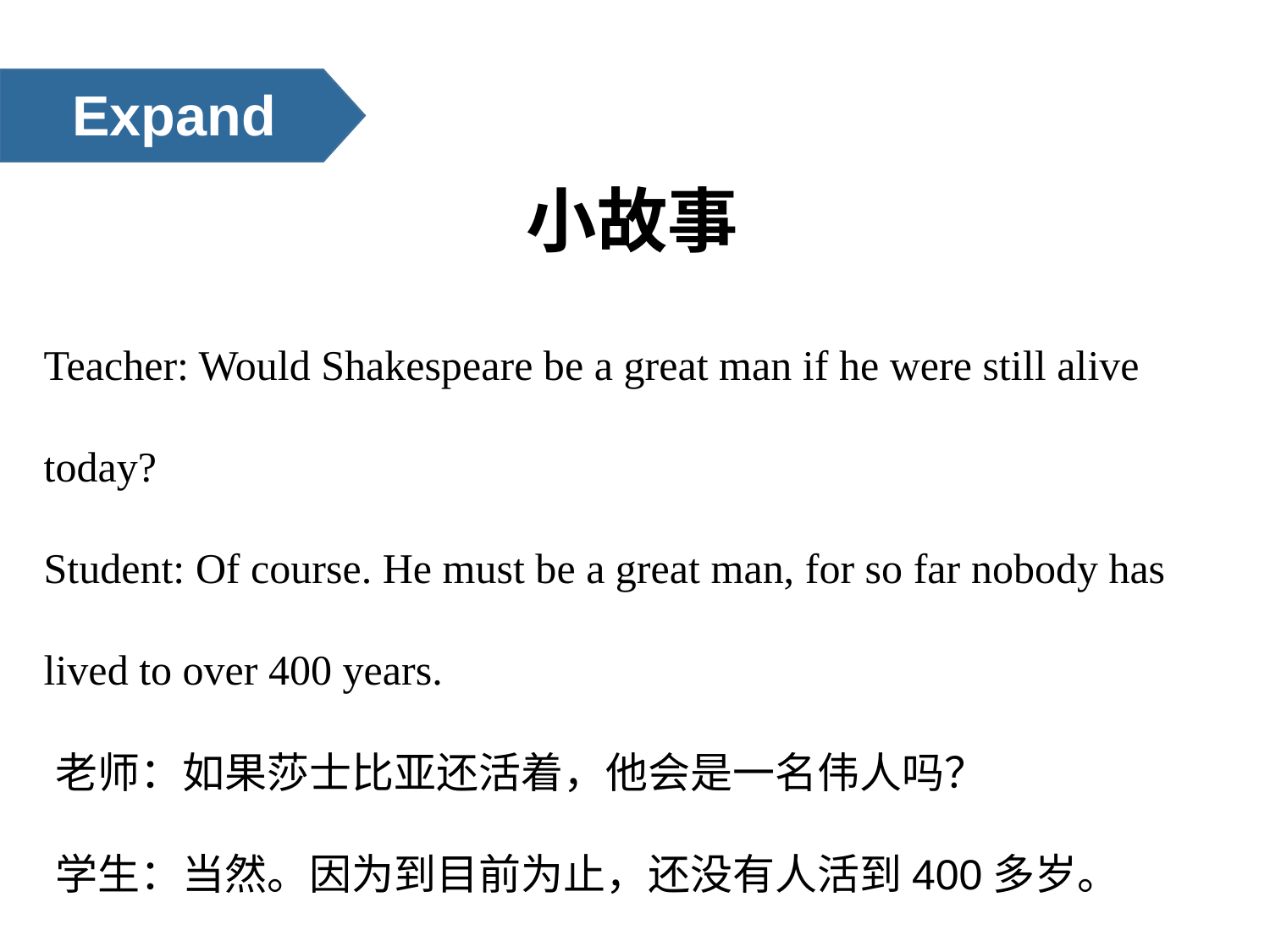

Expand
小故事
Teacher: Would Shakespeare be a great man if he were still alive today?
Student: Of course. He must be a great man, for so far nobody has lived to over 400 years.
老师：如果莎士比亚还活着，他会是一名伟人吗？
学生：当然。因为到目前为止，还没有人活到400多岁。